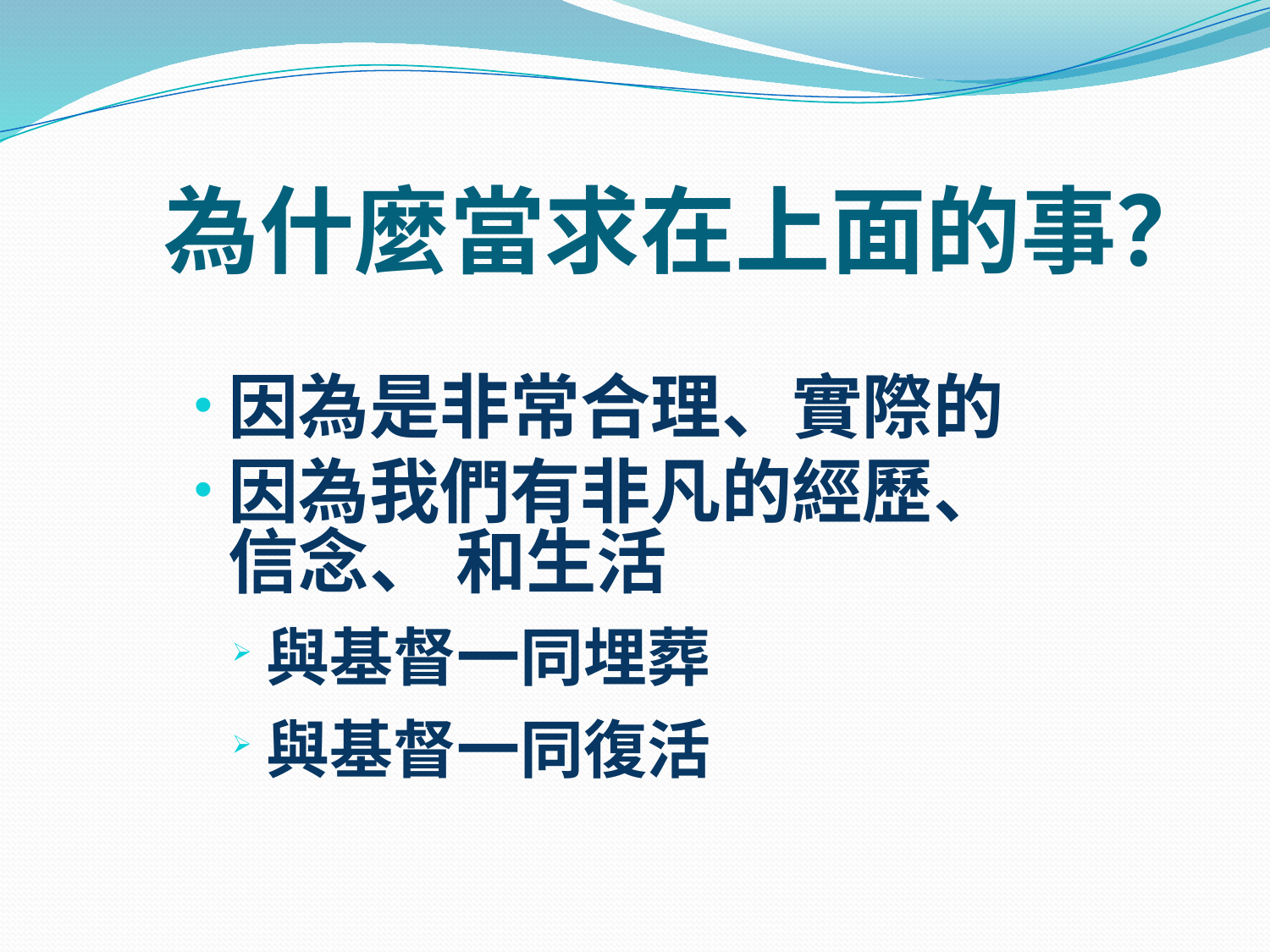

# 為什麼當求在上面的事？
因為是非常合理、實際的
因為我們有非凡的經歷、信念、 和生活
與基督一同埋葬
與基督一同復活